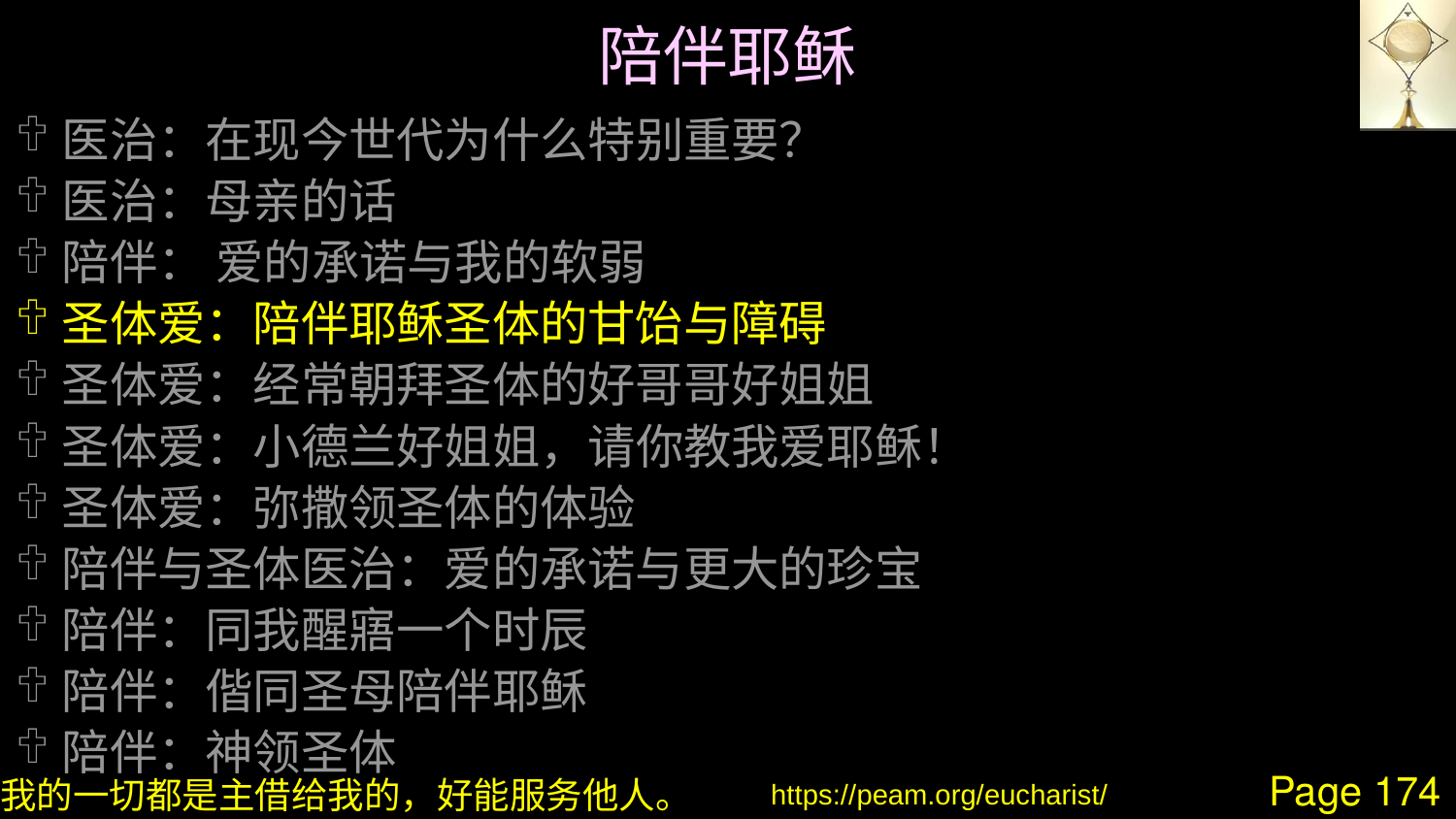

# 陪伴耶稣
医治：在现今世代为什么特别重要？
医治：母亲的话
陪伴： 爱的承诺与我的软弱
圣体爱：陪伴耶稣圣体的甘饴与障碍
圣体爱：经常朝拜圣体的好哥哥好姐姐
圣体爱：小德兰好姐姐，请你教我爱耶稣！
圣体爱：弥撒领圣体的体验
陪伴与圣体医治：爱的承诺与更大的珍宝
陪伴：同我醒寤一个时辰
陪伴：偕同圣母陪伴耶稣
陪伴：神领圣体